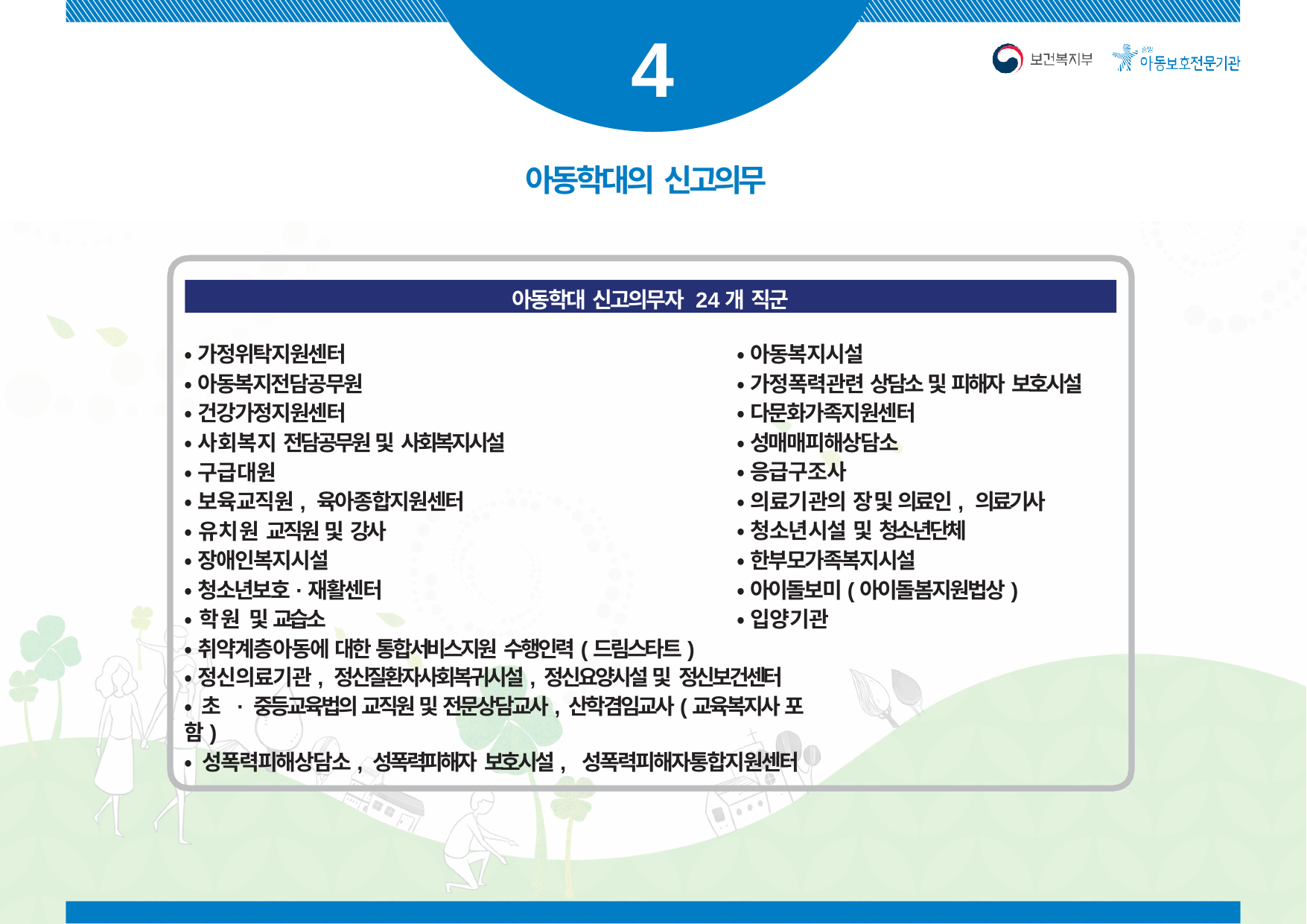

4

# 아동학대의 신고의무

아동학대 신고의무자 24개 직군
•가정위탁지원센터
•아동복지전담공무원
•건강가정지원센터
•사회복지 전담공무원 및 사회복지시설
•구급대원
•보육교직원, 육아종합지원센터
•유치원 교직원 및 강사
•장애인복지시설
•청소년보호·재활센터
•학원 및 교습소
•취약계층아동에 대한 통합서비스지원 수행인력(드림스타트)
•아동복지시설
•가정폭력관련 상담소 및 피해자 보호시설
•다문화가족지원센터
•성매매피해상담소
•응급구조사
•의료기관의 장 및 의료인, 의료기사
•청소년시설 및 청소년단체
•한부모가족복지시설
•아이돌보미(아이돌봄지원법상)
•입양기관
•정신의료기관, 정신질환자사회복귀시설, 정신요양시설 및 정신보건센터
•초 · 중등교육법의 교직원 및 전문상담교사, 산학겸임교사(교육복지사 포함)
• 성폭력피해상담소, 성폭력피해자 보호시설,  성폭력피해자통합지원센터